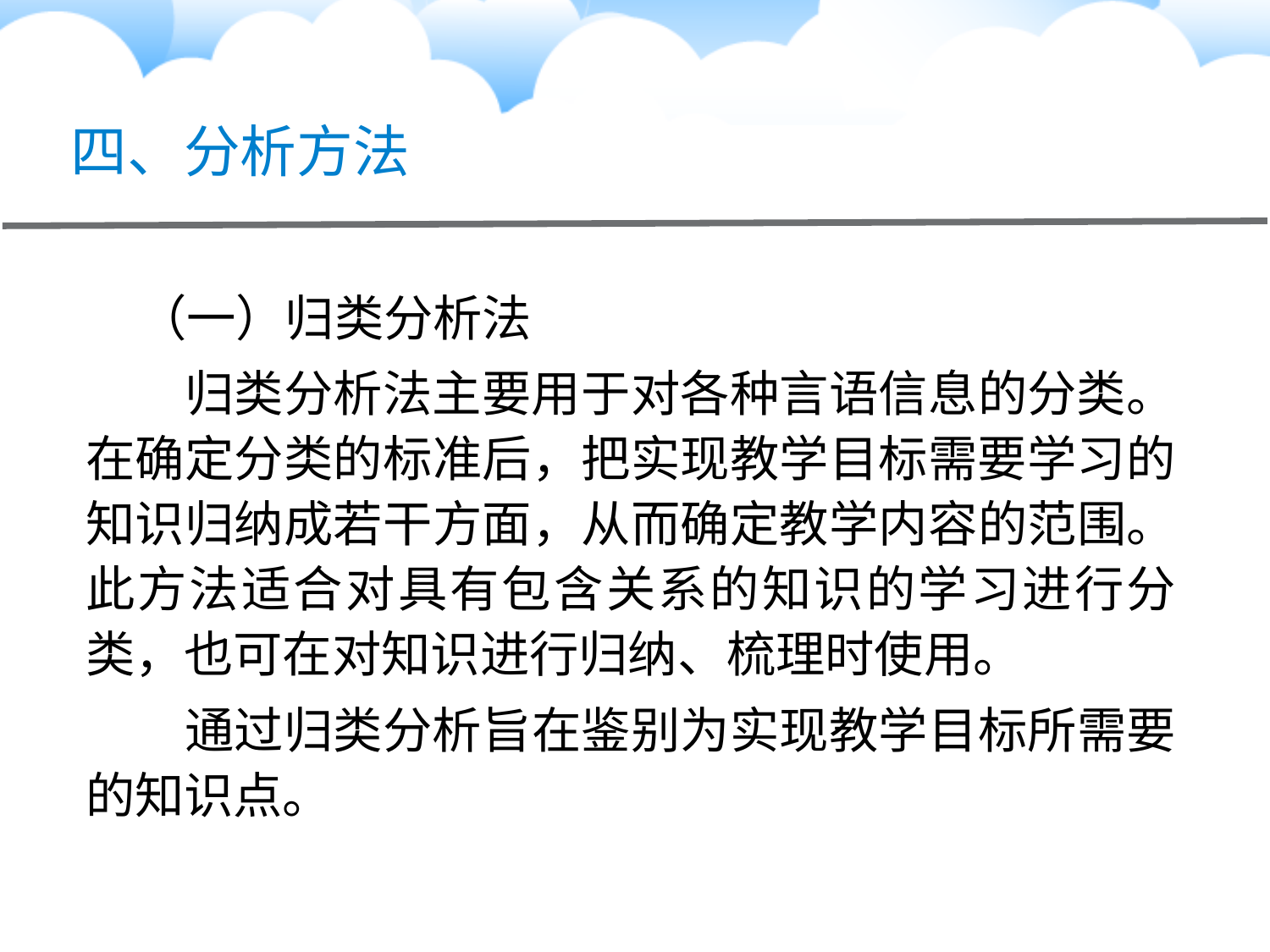

# 四、分析方法
 　（一）归类分析法
　　归类分析法主要用于对各种言语信息的分类。在确定分类的标准后，把实现教学目标需要学习的知识归纳成若干方面，从而确定教学内容的范围。此方法适合对具有包含关系的知识的学习进行分类，也可在对知识进行归纳、梳理时使用。
　　通过归类分析旨在鉴别为实现教学目标所需要的知识点。